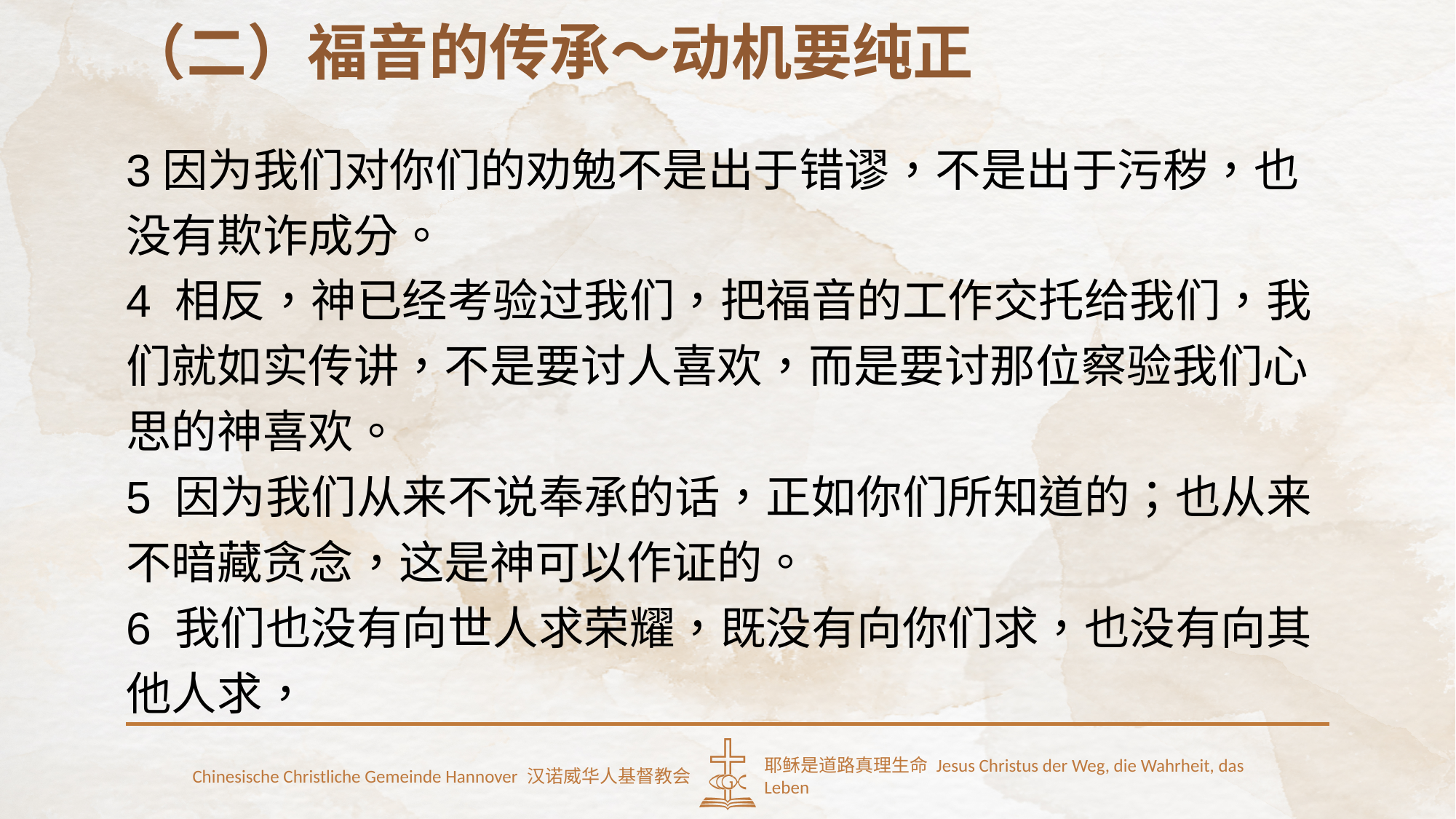

（二）福音的传承～动机要纯正
3因为我们对你们的劝勉不是出于错谬，不是出于污秽，也没有欺诈成分。
4 相反，神已经考验过我们，把福音的工作交托给我们，我们就如实传讲，不是要讨人喜欢，而是要讨那位察验我们心思的神喜欢。
5 因为我们从来不说奉承的话，正如你们所知道的；也从来不暗藏贪念，这是神可以作证的。
6 我们也没有向世人求荣耀，既没有向你们求，也没有向其他人求，